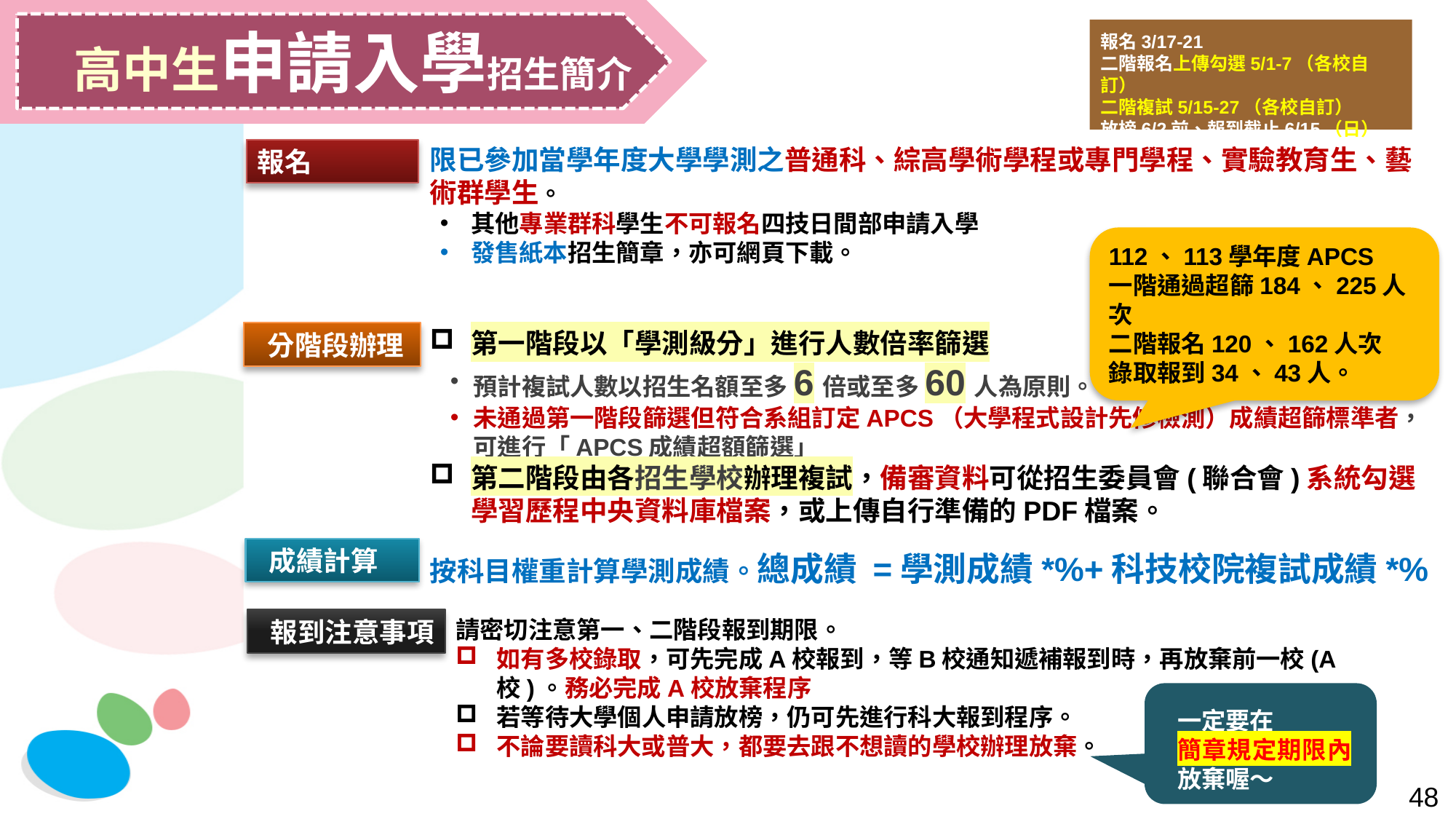

高中生申請入學招生簡介
報名3/17-21
二階報名上傳勾選5/1-7（各校自訂）
二階複試5/15-27（各校自訂）
放榜6/2前、報到截止6/15（日）
限已參加當學年度大學學測之普通科、綜高學術學程或專門學程、實驗教育生、藝術群學生。
其他專業群科學生不可報名四技日間部申請入學
發售紙本招生簡章，亦可網頁下載。

第一階段以「學測級分」進行人數倍率篩選
預計複試人數以招生名額至多6倍或至多60人為原則。
未通過第一階段篩選但符合系組訂定APCS（大學程式設計先修檢測）成績超篩標準者，可進行「APCS成績超額篩選」
第二階段由各招生學校辦理複試，備審資料可從招生委員會(聯合會)系統勾選學習歷程中央資料庫檔案，或上傳自行準備的PDF檔案。

報名
112、113學年度APCS
一階通過超篩184、225人次
二階報名120、162人次
錄取報到34、43人。
 分階段辦理
 成績計算
按科目權重計算學測成績。總成績 =學測成績*%+科技校院複試成績*%
 報到注意事項
請密切注意第一、二階段報到期限。
如有多校錄取，可先完成A校報到，等B校通知遞補報到時，再放棄前一校(A校)。務必完成A校放棄程序
若等待大學個人申請放榜，仍可先進行科大報到程序。
不論要讀科大或普大，都要去跟不想讀的學校辦理放棄。

一定要在
簡章規定期限內放棄喔～